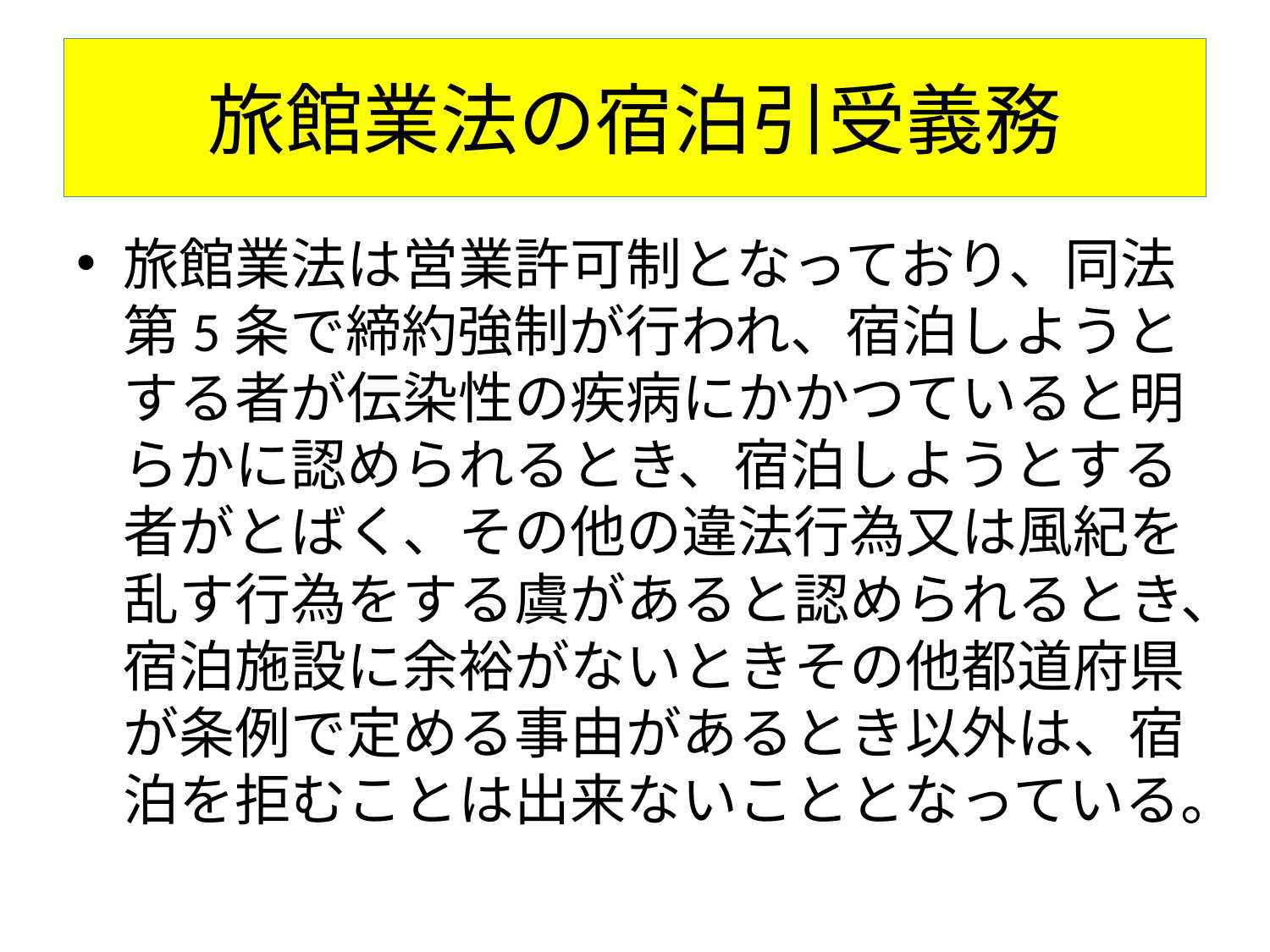

# 旅館業法の宿泊引受義務
旅館業法は営業許可制となっており、同法第5条で締約強制が行われ、宿泊しようとする者が伝染性の疾病にかかつていると明らかに認められるとき、宿泊しようとする者がとばく、その他の違法行為又は風紀を乱す行為をする虞があると認められるとき、宿泊施設に余裕がないときその他都道府県が条例で定める事由があるとき以外は、宿泊を拒むことは出来ないこととなっている。